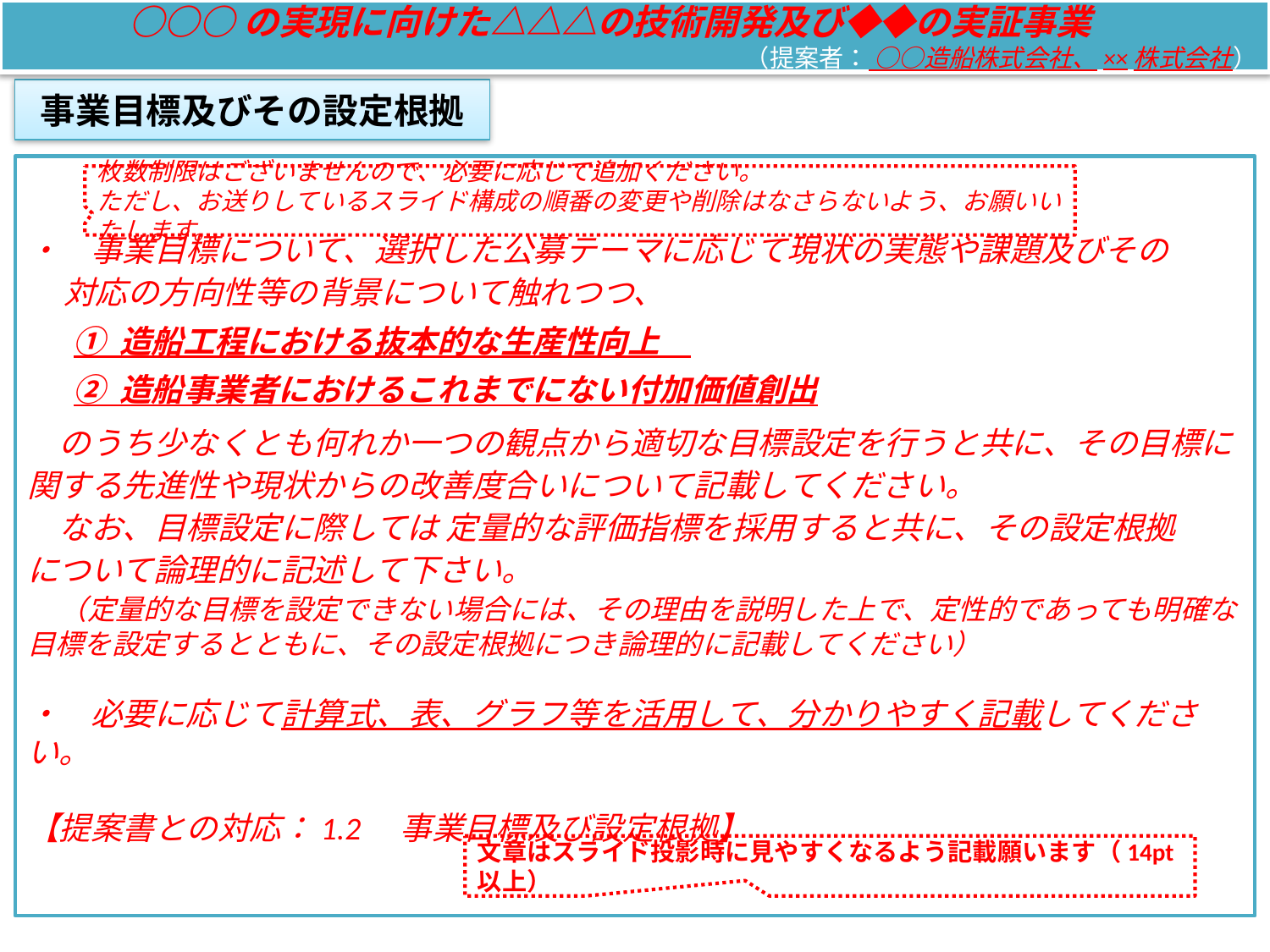

○○○の実現に向けた△△△の技術開発及び◆◆の実証事業
（提案者： ○○造船株式会社、××株式会社）
事業目標及びその設定根拠

・　事業目標について、選択した公募テーマに応じて現状の実態や課題及びその
    対応の方向性等の背景について触れつつ、
　  ①  造船工程における抜本的な生産性向上
　  ②  造船事業者におけるこれまでにない付加価値創出
　のうち少なくとも何れか一つの観点から適切な目標設定を行うと共に、その目標に関する先進性や現状からの改善度合いについて記載してください。
　なお、目標設定に際しては 定量的な評価指標を採用すると共に、その設定根拠
について論理的に記述して下さい。
　（定量的な目標を設定できない場合には、その理由を説明した上で、定性的であっても明確な目標を設定するとともに、その設定根拠につき論理的に記載してください）

・　必要に応じて計算式、表、グラフ等を活用して、分かりやすく記載してください。

【提案書との対応：1.2　事業目標及び設定根拠】

枚数制限はございませんので、必要に応じて追加ください。
ただし、お送りしているスライド構成の順番の変更や削除はなさらないよう、お願いいたします。
文章はスライド投影時に見やすくなるよう記載願います（14pt以上）